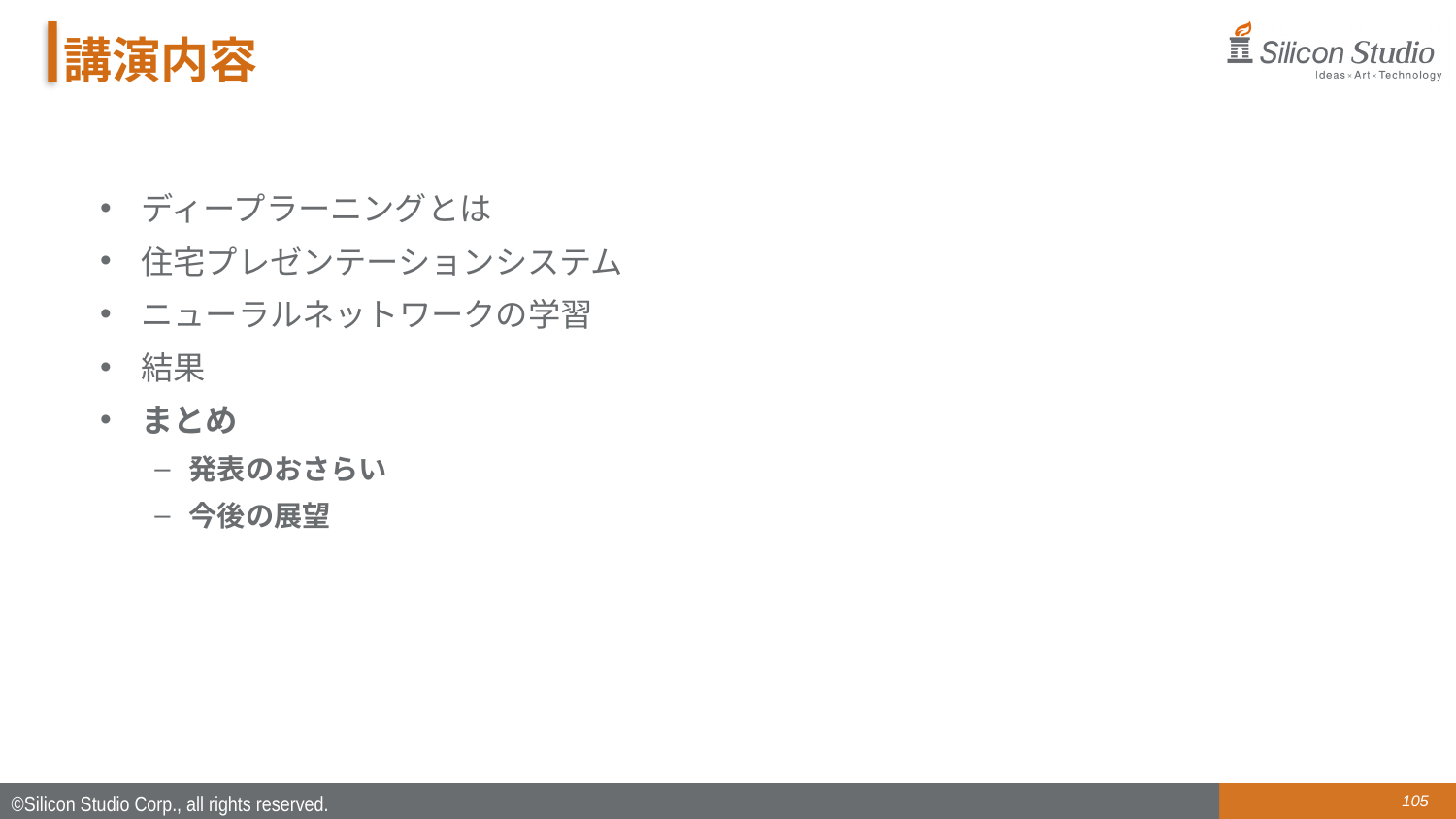

# 講演内容
ディープラーニングとは
住宅プレゼンテーションシステム
ニューラルネットワークの学習
結果
まとめ
発表のおさらい
今後の展望